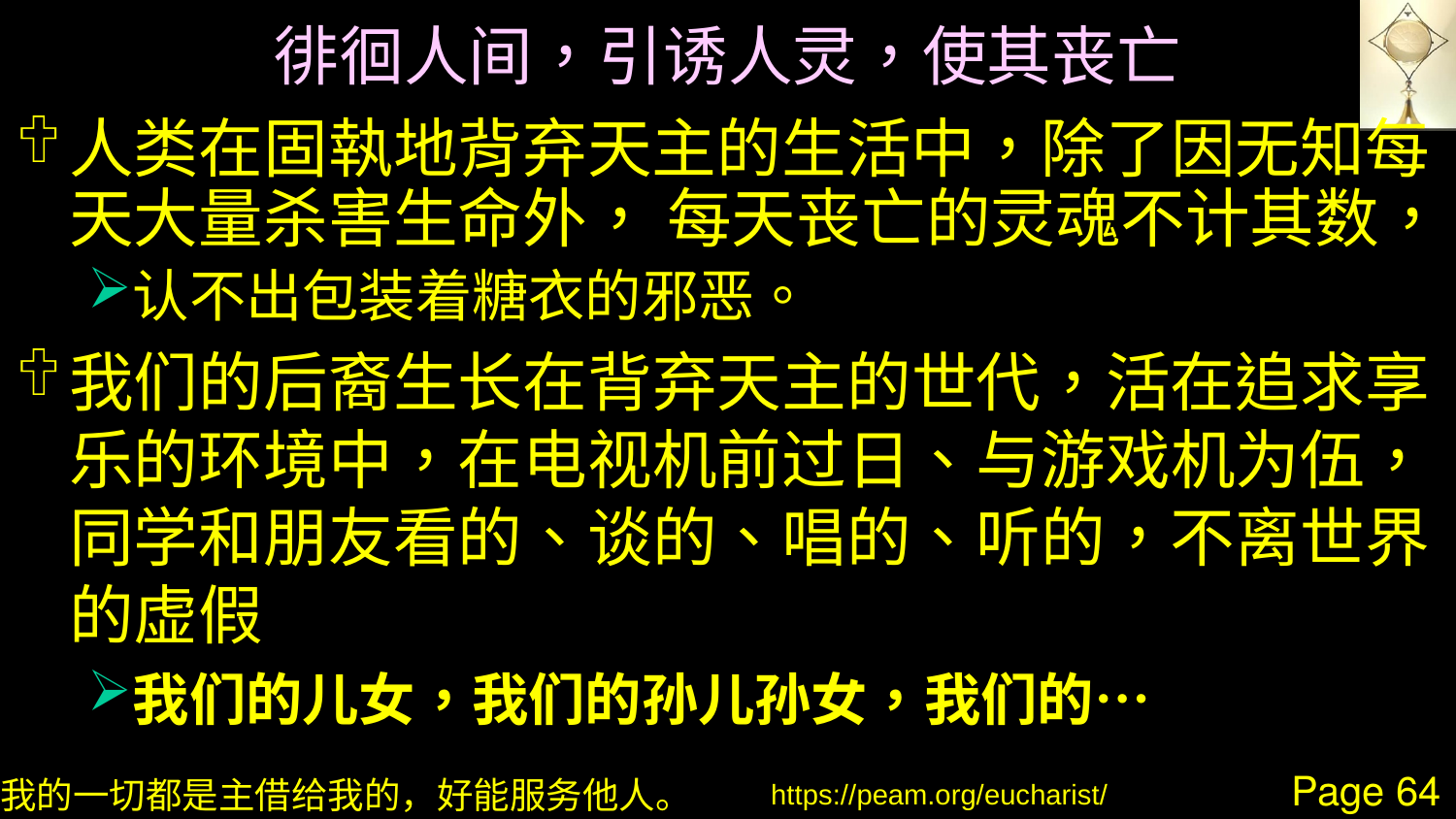

# 徘徊人间，引诱人灵，使其丧亡
人类在固執地背弃天主的生活中，除了因无知每天大量杀害生命外， 每天丧亡的灵魂不计其数，
认不出包装着糖衣的邪恶。
我们的后裔生长在背弃天主的世代，活在追求享乐的环境中，在电视机前过日、与游戏机为伍，同学和朋友看的、谈的、唱的、听的，不离世界的虚假
我们的儿女，我们的孙儿孙女，我们的…